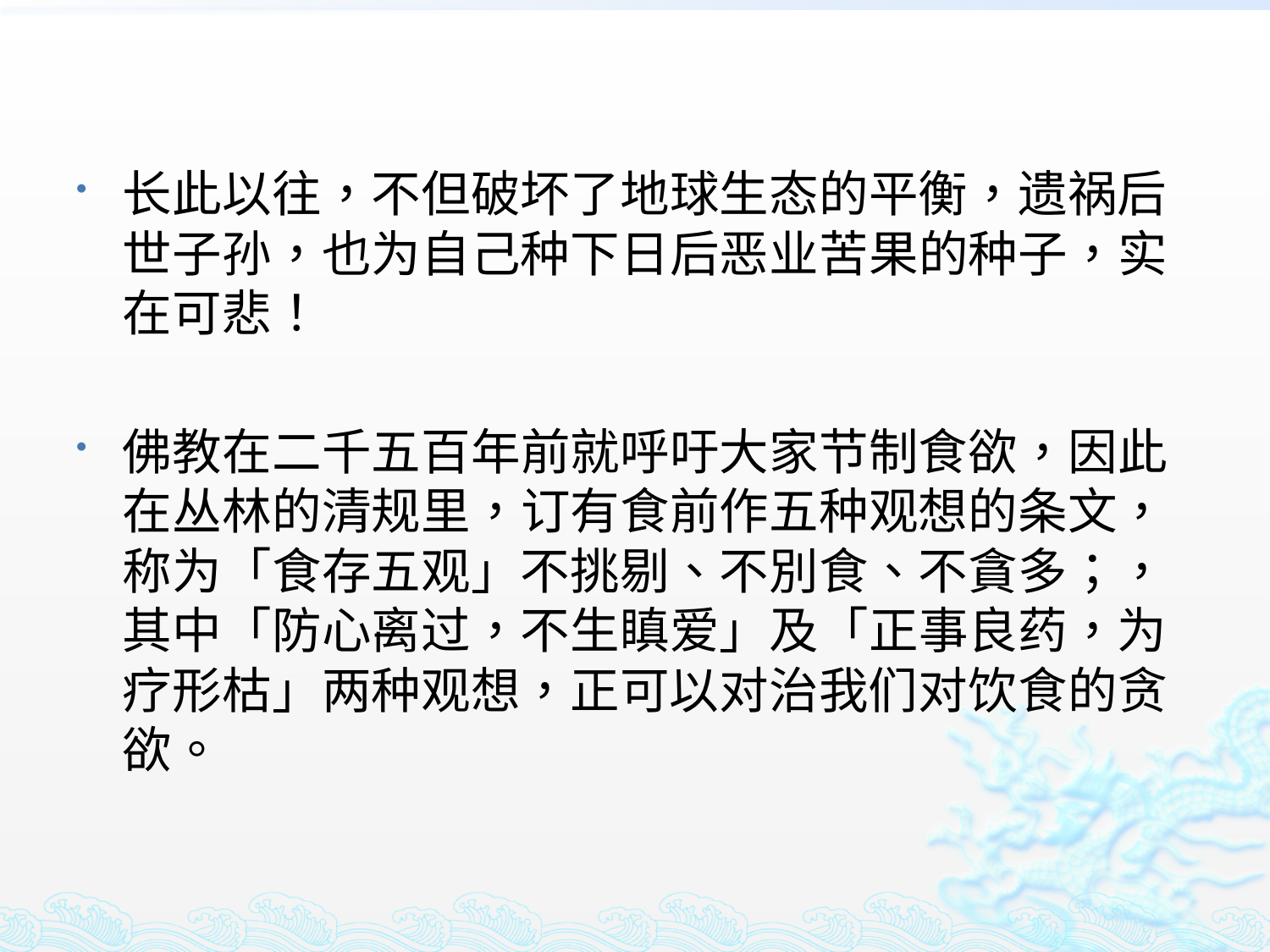

长此以往，不但破坏了地球生态的平衡，遗祸后世子孙，也为自己种下日后恶业苦果的种子，实在可悲！

佛教在二千五百年前就呼吁大家节制食欲，因此在丛林的清规里，订有食前作五种观想的条文，称为「食存五观」不挑剔、不別食、不貪多；，其中「防心离过，不生瞋爱」及「正事良药，为疗形枯」两种观想，正可以对治我们对饮食的贪欲。